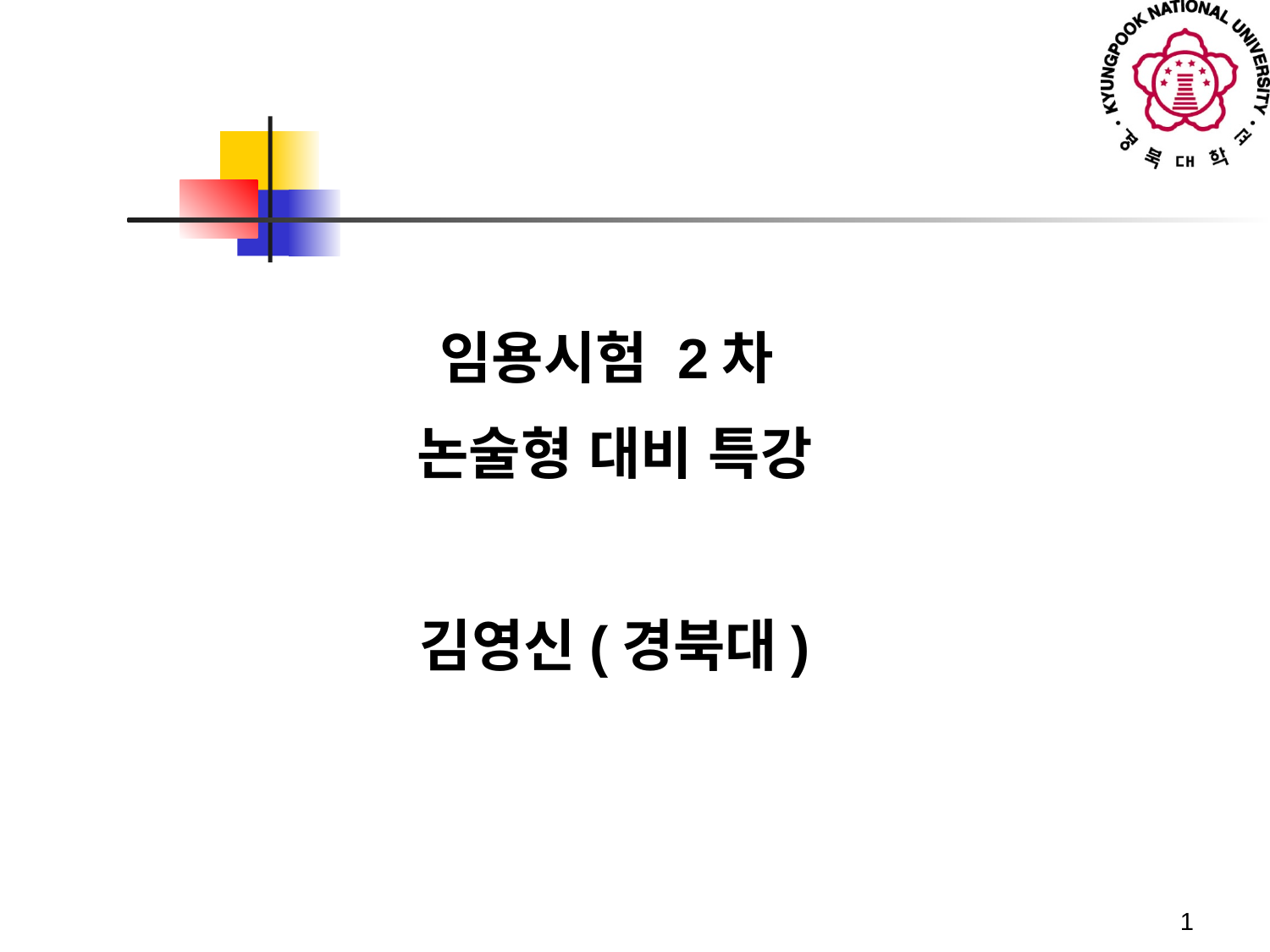

임용시험 2차
논술형 대비 특강

김영신(경북대)
1